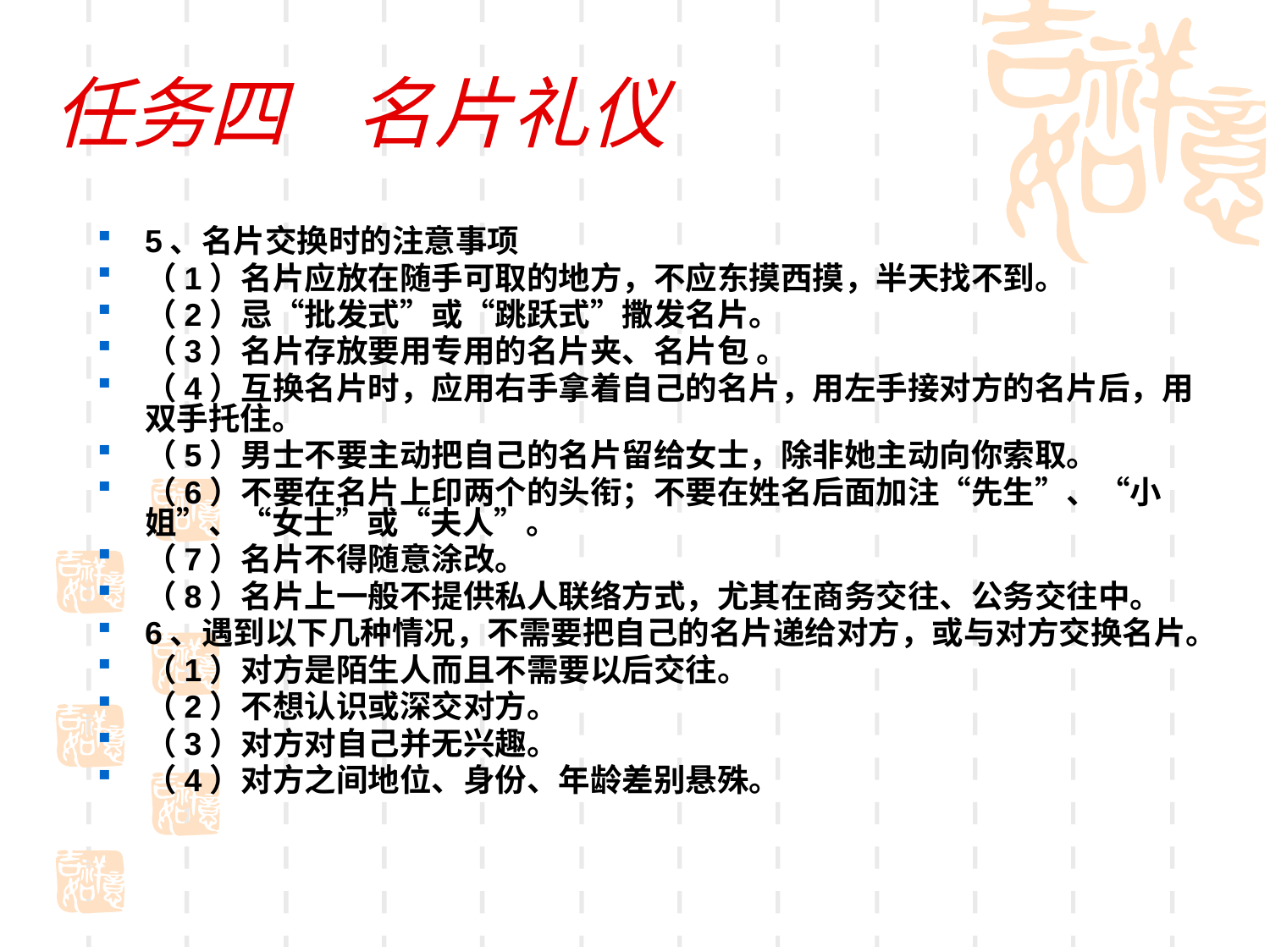

# 任务四    名片礼仪
5、名片交换时的注意事项
（1）名片应放在随手可取的地方，不应东摸西摸，半天找不到。
（2）忌“批发式”或“跳跃式”撒发名片。
（3）名片存放要用专用的名片夹、名片包 。
（4）互换名片时，应用右手拿着自己的名片，用左手接对方的名片后，用双手托住。
（5）男士不要主动把自己的名片留给女士，除非她主动向你索取。
（6）不要在名片上印两个的头衔；不要在姓名后面加注“先生”、“小姐”、“女士”或“夫人”。
（7）名片不得随意涂改。
（8）名片上一般不提供私人联络方式，尤其在商务交往、公务交往中。
6、遇到以下几种情况，不需要把自己的名片递给对方，或与对方交换名片。
（1）对方是陌生人而且不需要以后交往。
（2）不想认识或深交对方。
（3）对方对自己并无兴趣。
（4）对方之间地位、身份、年龄差别悬殊。